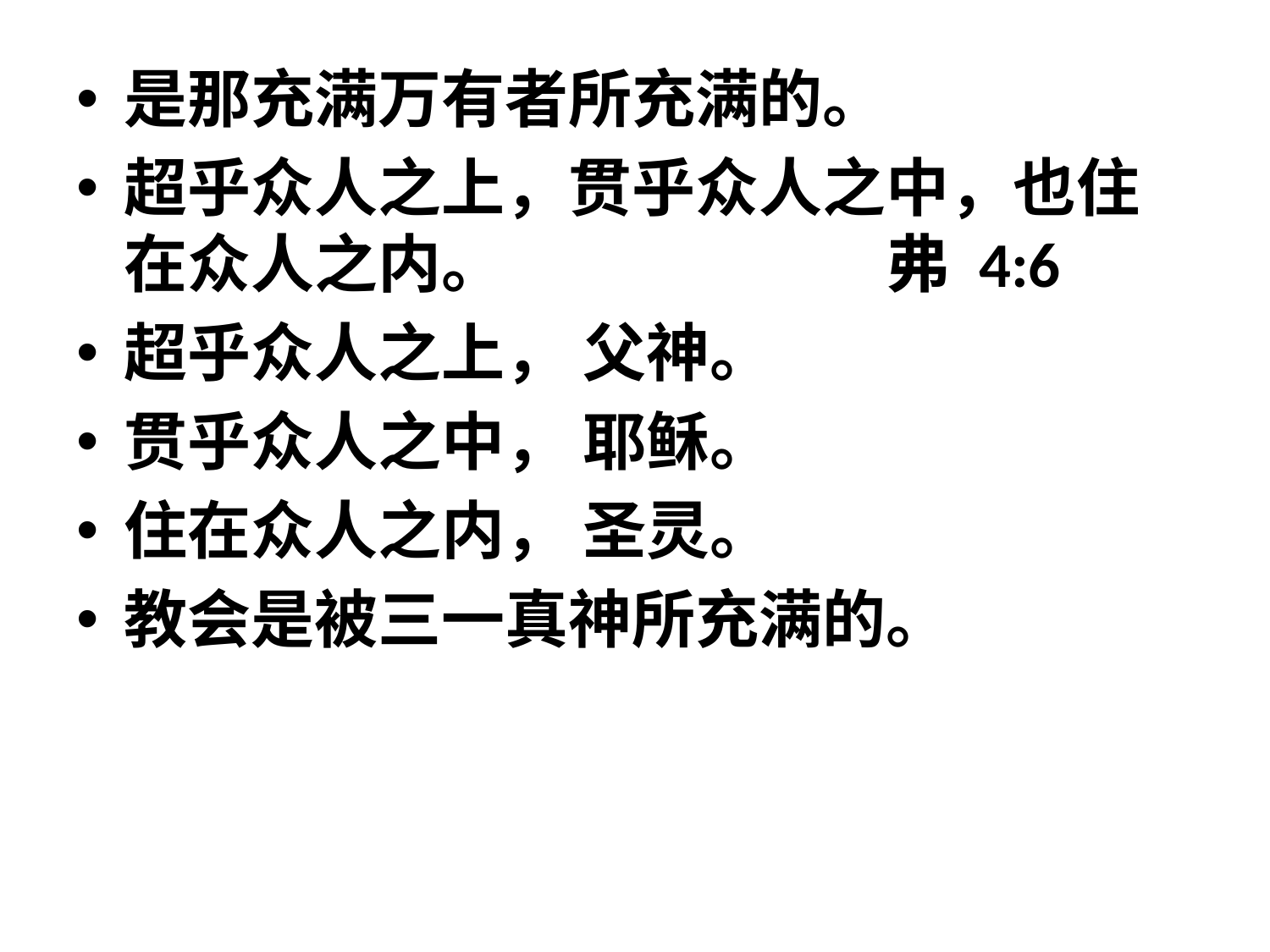

是那充满万有者所充满的。
超乎众人之上，贯乎众人之中，也住在众人之内。			弗 4:6
超乎众人之上， 父神。
贯乎众人之中， 耶稣。
住在众人之内， 圣灵。
教会是被三一真神所充满的。